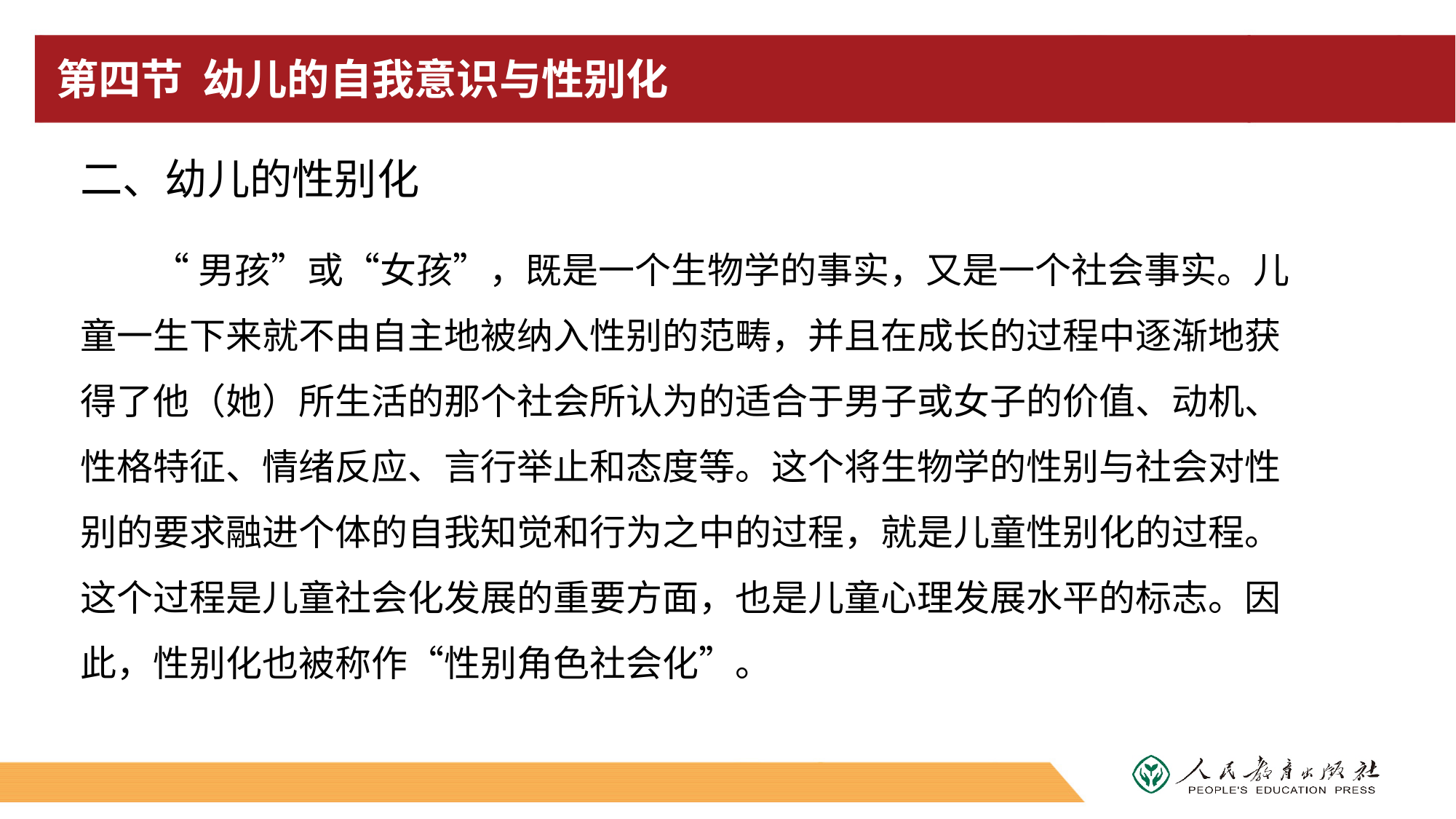

# 第四节  幼儿的自我意识与性别化
二、幼儿的性别化
“男孩”或“女孩”，既是一个生物学的事实，又是一个社会事实。儿童一生下来就不由自主地被纳入性别的范畴，并且在成长的过程中逐渐地获得了他（她）所生活的那个社会所认为的适合于男子或女子的价值、动机、性格特征、情绪反应、言行举止和态度等。这个将生物学的性别与社会对性别的要求融进个体的自我知觉和行为之中的过程，就是儿童性别化的过程。这个过程是儿童社会化发展的重要方面，也是儿童心理发展水平的标志。因此，性别化也被称作“性别角色社会化”。